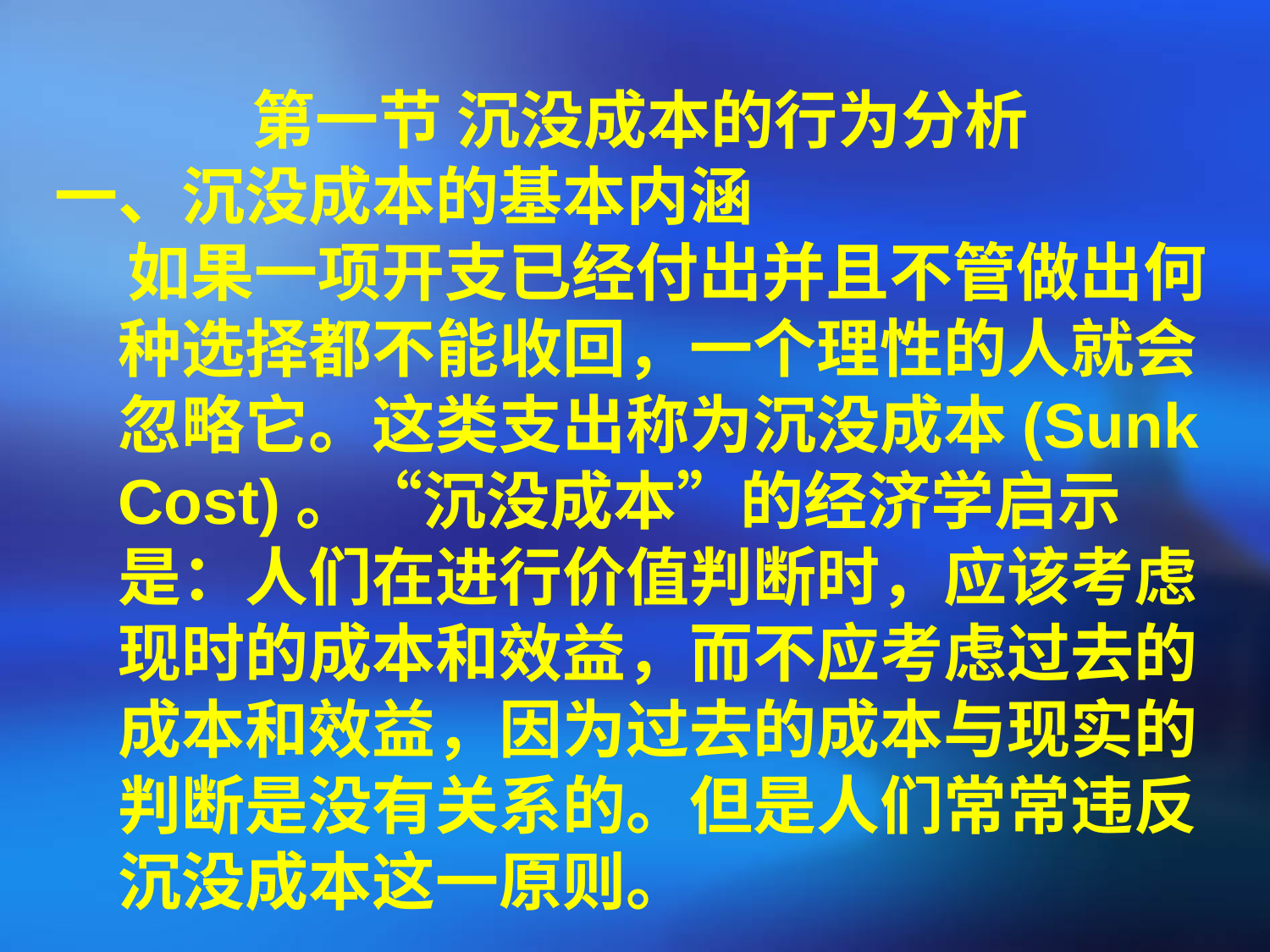

第一节 沉没成本的行为分析
一、沉没成本的基本内涵
    如果一项开支已经付出并且不管做出何种选择都不能收回，一个理性的人就会忽略它。这类支出称为沉没成本(Sunk Cost)。“沉没成本”的经济学启示是：人们在进行价值判断时，应该考虑现时的成本和效益，而不应考虑过去的成本和效益，因为过去的成本与现实的判断是没有关系的。但是人们常常违反沉没成本这一原则。